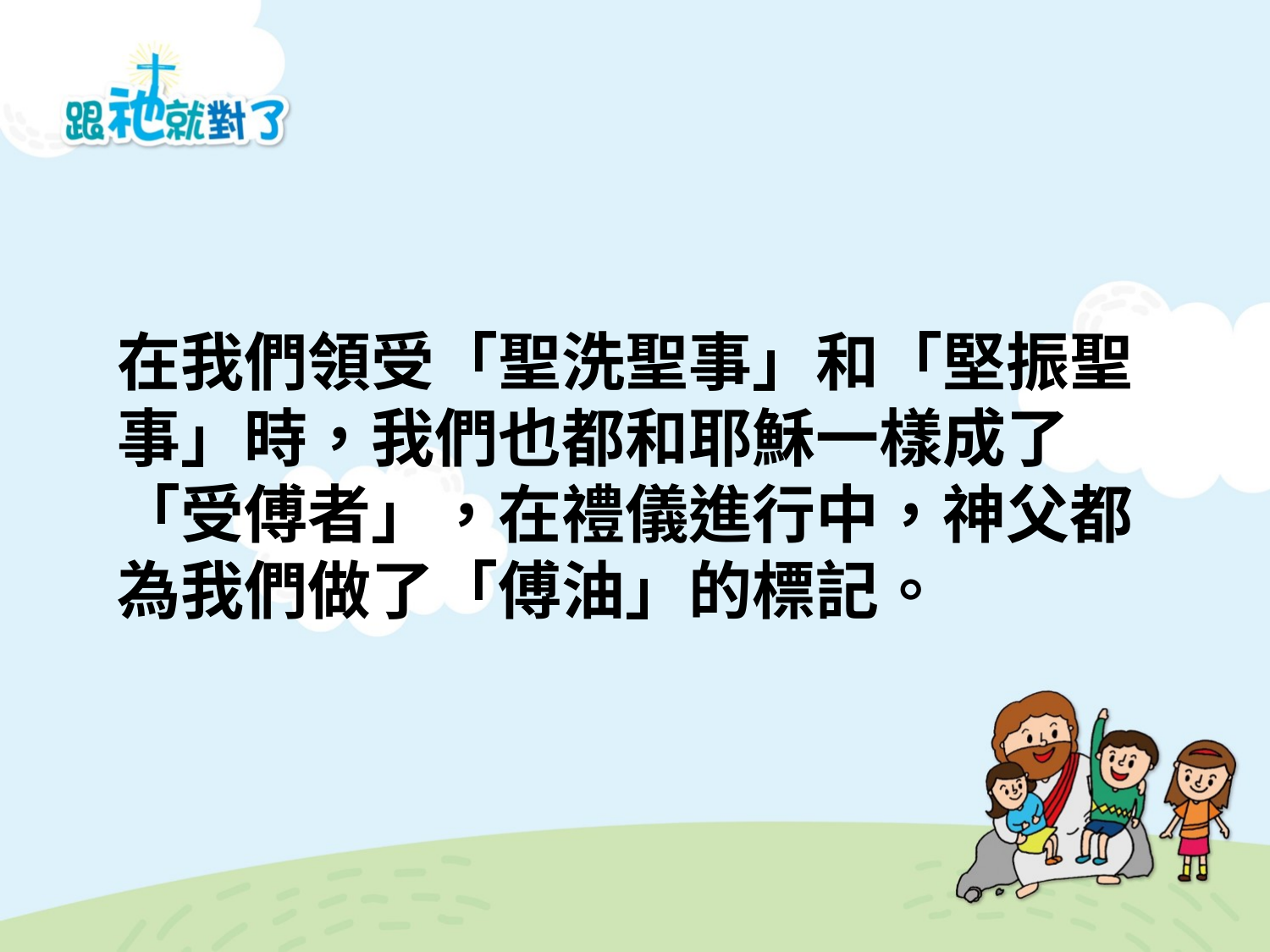

在我們領受「聖洗聖事」和「堅振聖事」時，我們也都和耶穌一樣成了「受傅者」，在禮儀進行中，神父都為我們做了「傅油」的標記。